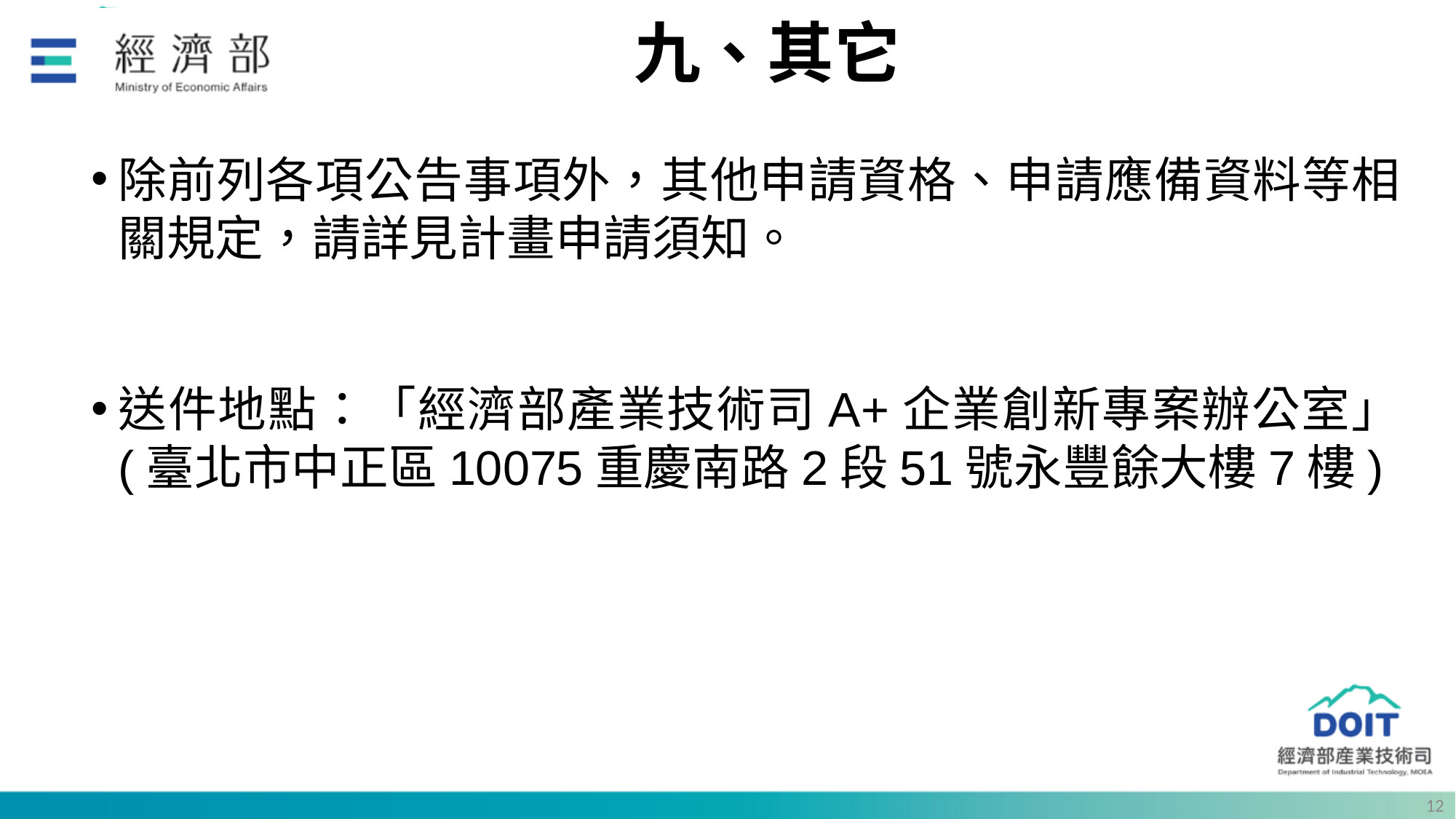

# 九、其它
除前列各項公告事項外，其他申請資格、申請應備資料等相關規定，請詳見計畫申請須知。

送件地點：「經濟部產業技術司A+企業創新專案辦公室」 (臺北市中正區10075重慶南路2段51號永豐餘大樓7樓)